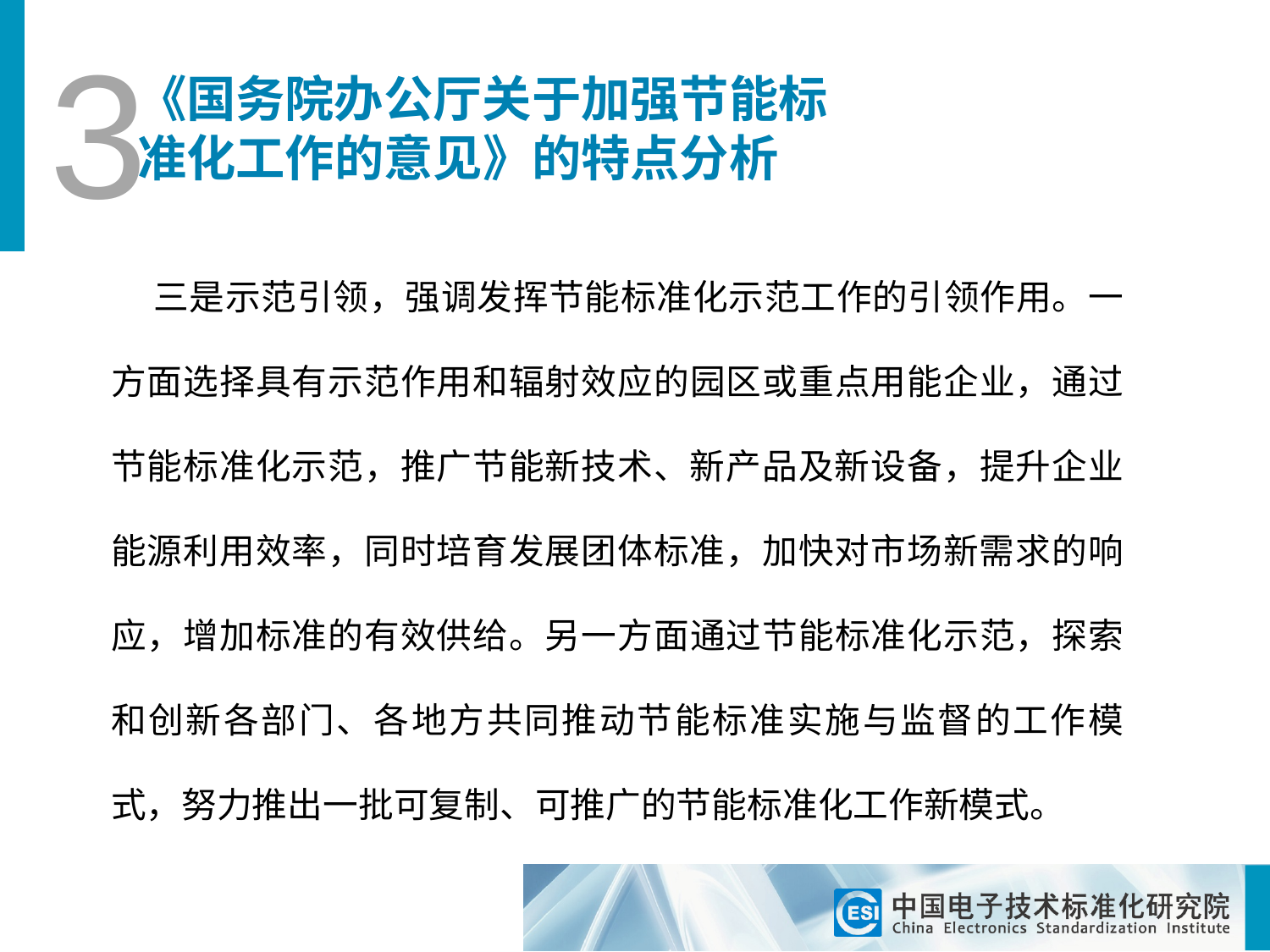

3
《国务院办公厅关于加强节能标准化工作的意见》的特点分析
三是示范引领，强调发挥节能标准化示范工作的引领作用。一方面选择具有示范作用和辐射效应的园区或重点用能企业，通过节能标准化示范，推广节能新技术、新产品及新设备，提升企业能源利用效率，同时培育发展团体标准，加快对市场新需求的响应，增加标准的有效供给。另一方面通过节能标准化示范，探索和创新各部门、各地方共同推动节能标准实施与监督的工作模式，努力推出一批可复制、可推广的节能标准化工作新模式。